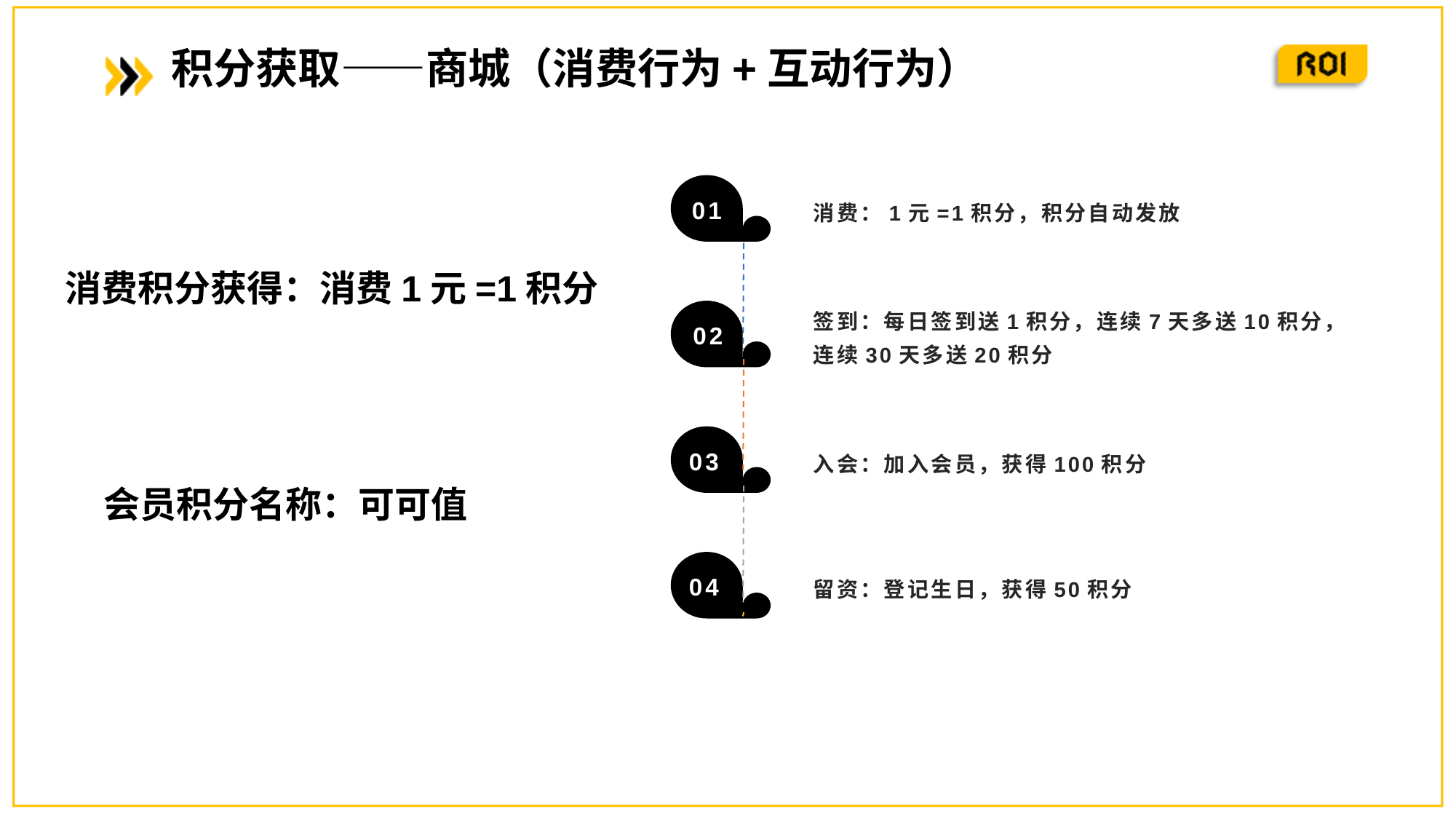

积分获取——商城（消费行为+互动行为）
消费：1元=1积分，积分自动发放

01

签到：每日签到送1积分，连续7天多送10积分，连续30天多送20积分

02

入会：加入会员，获得100积分

03

留资：登记生日，获得50积分

04

消费积分获得：消费1元=1积分
会员积分名称：可可值